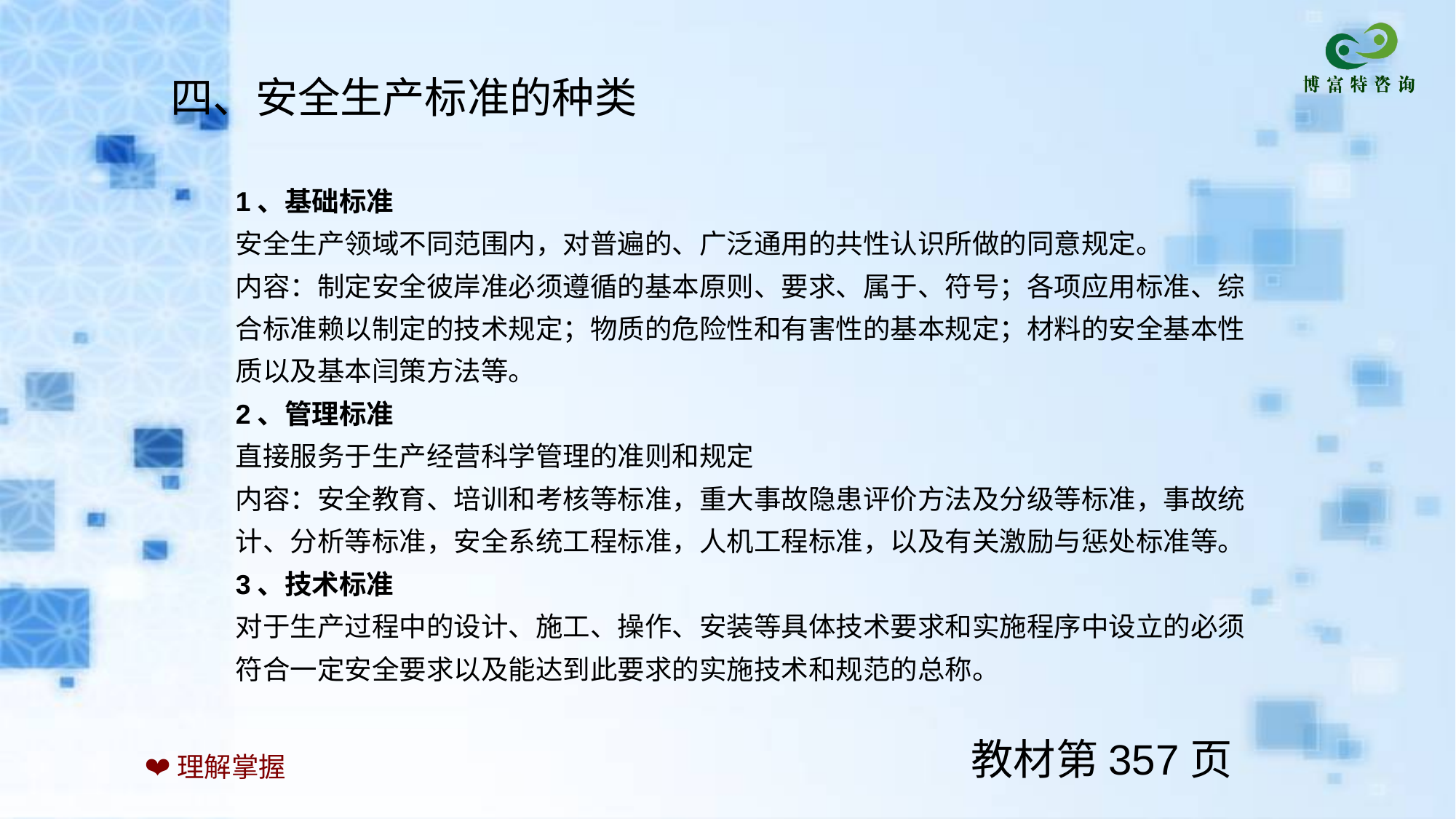

四、安全生产标准的种类
1、基础标准
安全生产领域不同范围内，对普遍的、广泛通用的共性认识所做的同意规定。
内容：制定安全彼岸准必须遵循的基本原则、要求、属于、符号；各项应用标准、综合标准赖以制定的技术规定；物质的危险性和有害性的基本规定；材料的安全基本性质以及基本闫策方法等。
2、管理标准
直接服务于生产经营科学管理的准则和规定
内容：安全教育、培训和考核等标准，重大事故隐患评价方法及分级等标准，事故统计、分析等标准，安全系统工程标准，人机工程标准，以及有关激励与惩处标准等。
3、技术标准
对于生产过程中的设计、施工、操作、安装等具体技术要求和实施程序中设立的必须符合一定安全要求以及能达到此要求的实施技术和规范的总称。
教材第357页
❤理解掌握